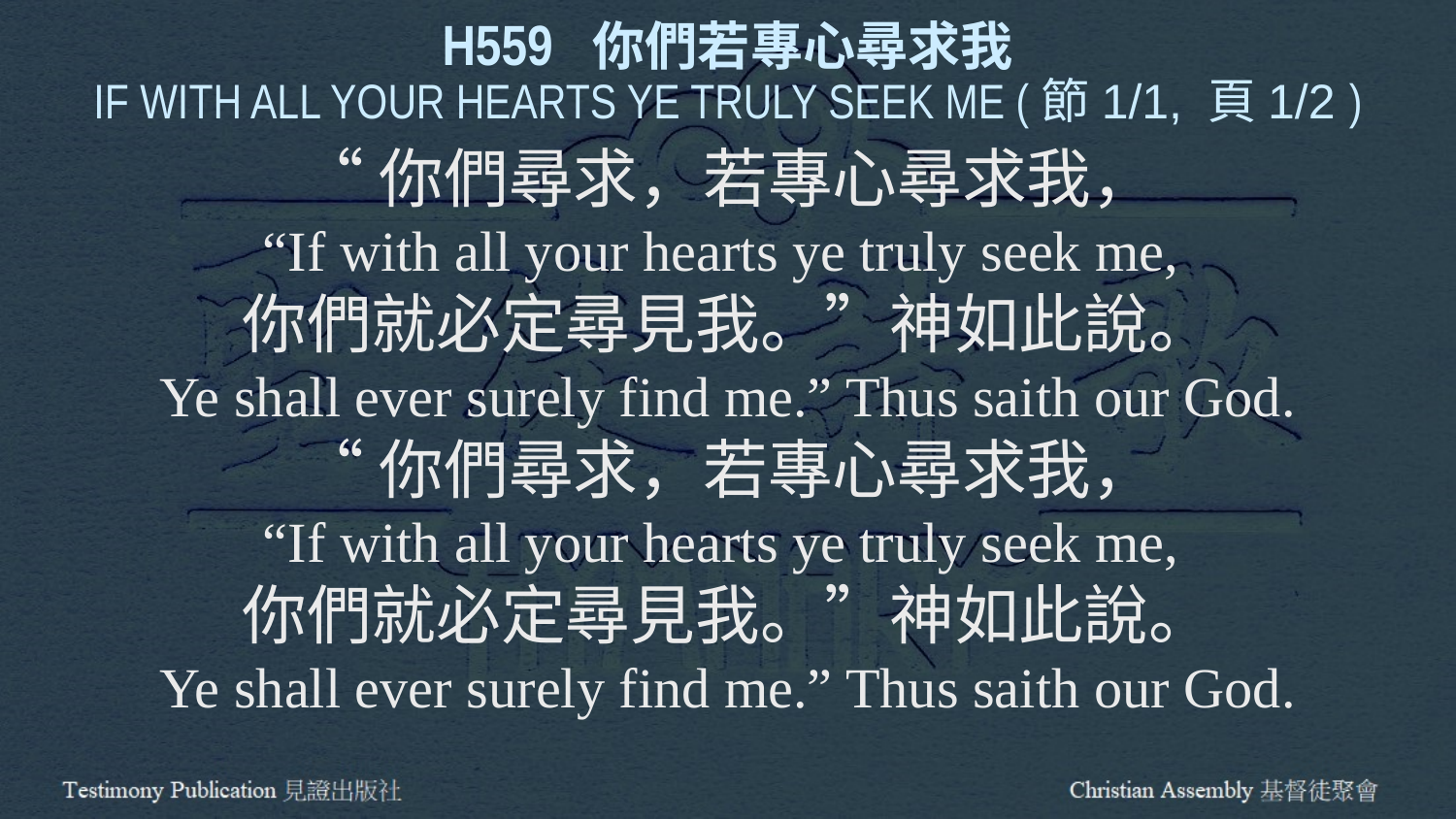

H559  你們若專心尋求我
IF WITH ALL YOUR HEARTS YE TRULY SEEK ME (節1/1, 頁1/2 )
“你們尋求，若專心尋求我，
“If with all your hearts ye truly seek me,
你們就必定尋見我。”神如此說。
Ye shall ever surely find me.” Thus saith our God.
“你們尋求，若專心尋求我，
“If with all your hearts ye truly seek me,
你們就必定尋見我。”神如此說。
Ye shall ever surely find me.” Thus saith our God.